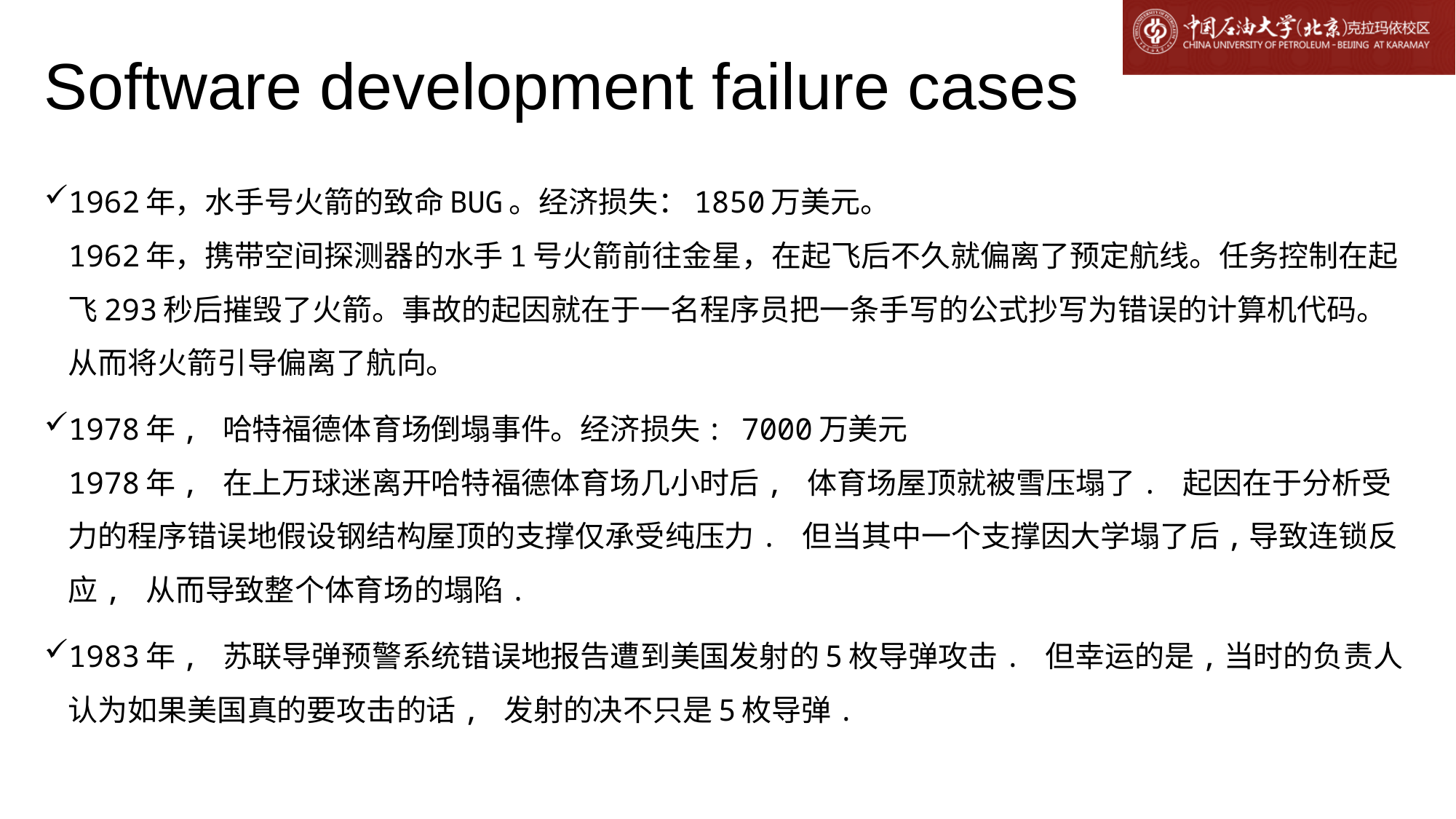

# Software development failure cases
1962年，水手号火箭的致命BUG。经济损失：1850万美元。
1962年，携带空间探测器的水手1号火箭前往金星，在起飞后不久就偏离了预定航线。任务控制在起飞293秒后摧毁了火箭。事故的起因就在于一名程序员把一条手写的公式抄写为错误的计算机代码。从而将火箭引导偏离了航向。
1978年, 哈特福德体育场倒塌事件。经济损失: 7000万美元
1978年, 在上万球迷离开哈特福德体育场几小时后, 体育场屋顶就被雪压塌了. 起因在于分析受力的程序错误地假设钢结构屋顶的支撑仅承受纯压力. 但当其中一个支撑因大学塌了后,导致连锁反应, 从而导致整个体育场的塌陷.
1983年, 苏联导弹预警系统错误地报告遭到美国发射的5枚导弹攻击. 但幸运的是,当时的负责人认为如果美国真的要攻击的话, 发射的决不只是5枚导弹.